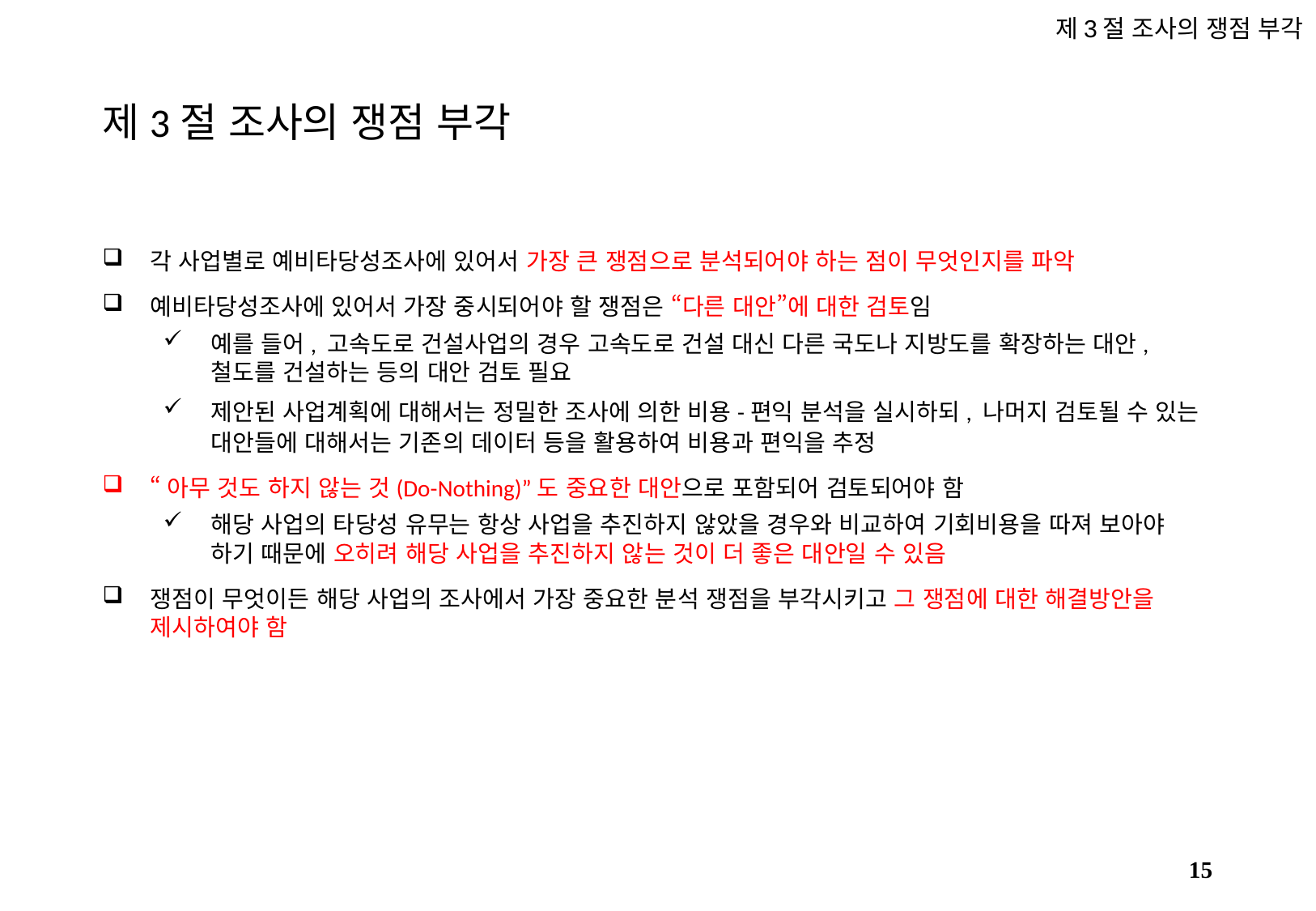

제3절 조사의 쟁점 부각

# 제3절 조사의 쟁점 부각
각 사업별로 예비타당성조사에 있어서 가장 큰 쟁점으로 분석되어야 하는 점이 무엇인지를 파악
예비타당성조사에 있어서 가장 중시되어야 할 쟁점은 “다른 대안”에 대한 검토임
예를 들어, 고속도로 건설사업의 경우 고속도로 건설 대신 다른 국도나 지방도를 확장하는 대안, 철도를 건설하는 등의 대안 검토 필요
제안된 사업계획에 대해서는 정밀한 조사에 의한 비용-편익 분석을 실시하되, 나머지 검토될 수 있는 대안들에 대해서는 기존의 데이터 등을 활용하여 비용과 편익을 추정
“아무 것도 하지 않는 것(Do-Nothing)”도 중요한 대안으로 포함되어 검토되어야 함
해당 사업의 타당성 유무는 항상 사업을 추진하지 않았을 경우와 비교하여 기회비용을 따져 보아야 하기 때문에 오히려 해당 사업을 추진하지 않는 것이 더 좋은 대안일 수 있음
쟁점이 무엇이든 해당 사업의 조사에서 가장 중요한 분석 쟁점을 부각시키고 그 쟁점에 대한 해결방안을 제시하여야 함
15